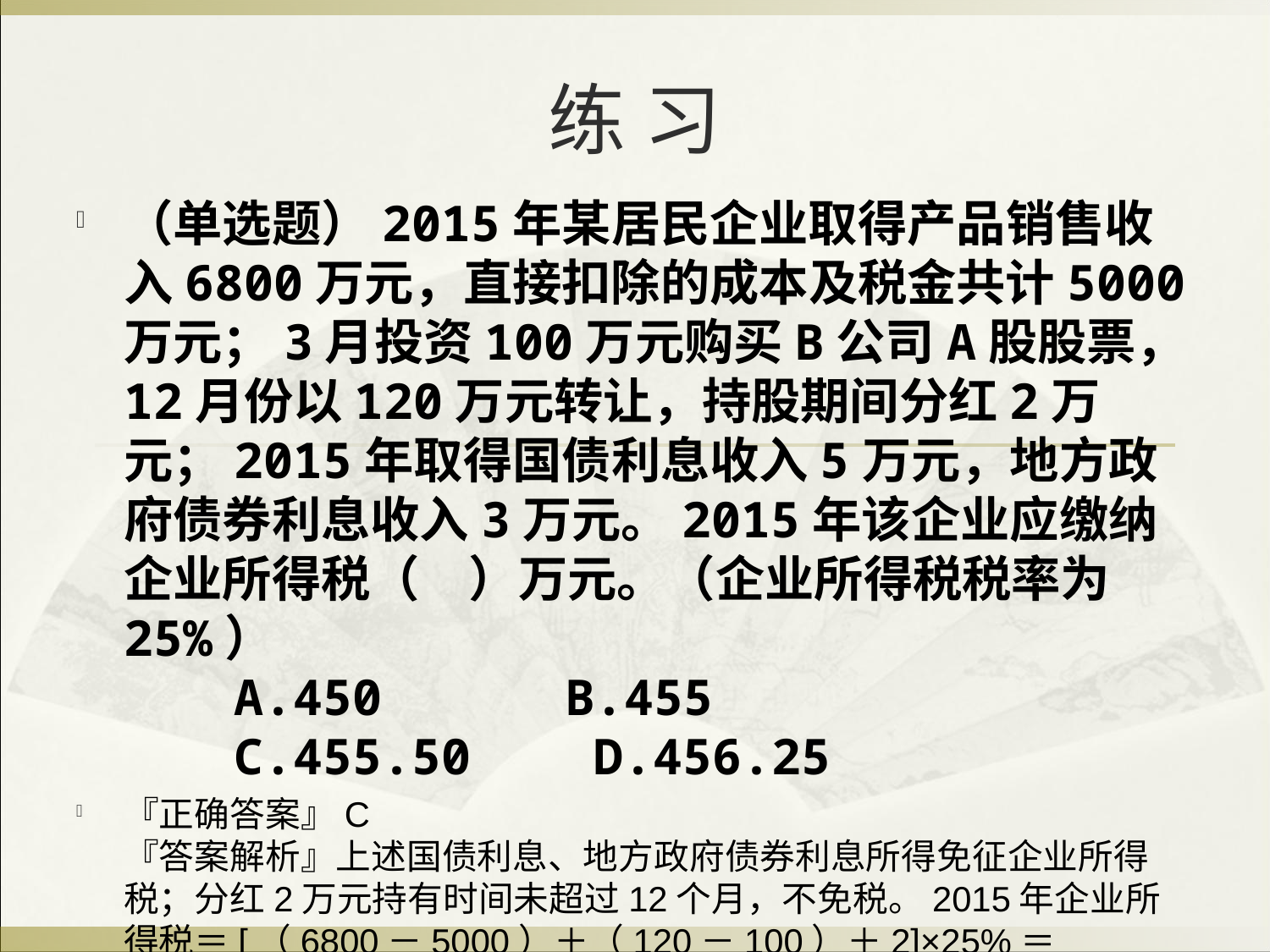

# 练 习
（单选题）2015年某居民企业取得产品销售收入6800万元，直接扣除的成本及税金共计5000万元；3月投资100万元购买B公司A股股票，12月份以120万元转让，持股期间分红2万元；2015年取得国债利息收入5万元，地方政府债券利息收入3万元。2015年该企业应缴纳企业所得税（　）万元。（企业所得税税率为25%）
　　A.450　　　 B.455
　　C.455.50　　D.456.25
『正确答案』C
『答案解析』上述国债利息、地方政府债券利息所得免征企业所得税；分红2万元持有时间未超过12个月，不免税。2015年企业所得税＝[（6800－5000）＋（120－100）＋2]×25%＝455.50（万元）